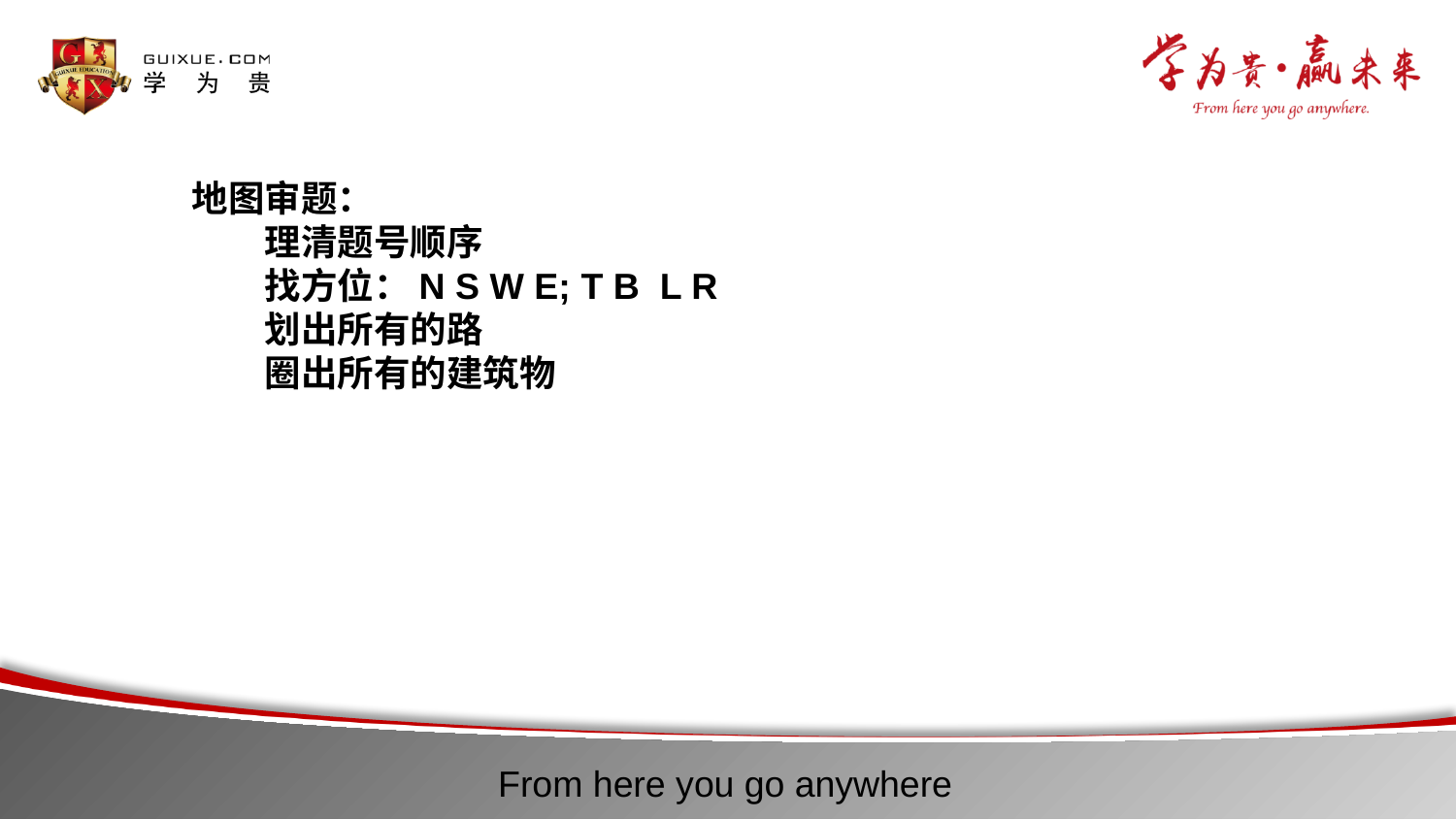

地图审题：
理清题号顺序
找方位：N S W E; T B  L R
划出所有的路
圈出所有的建筑物